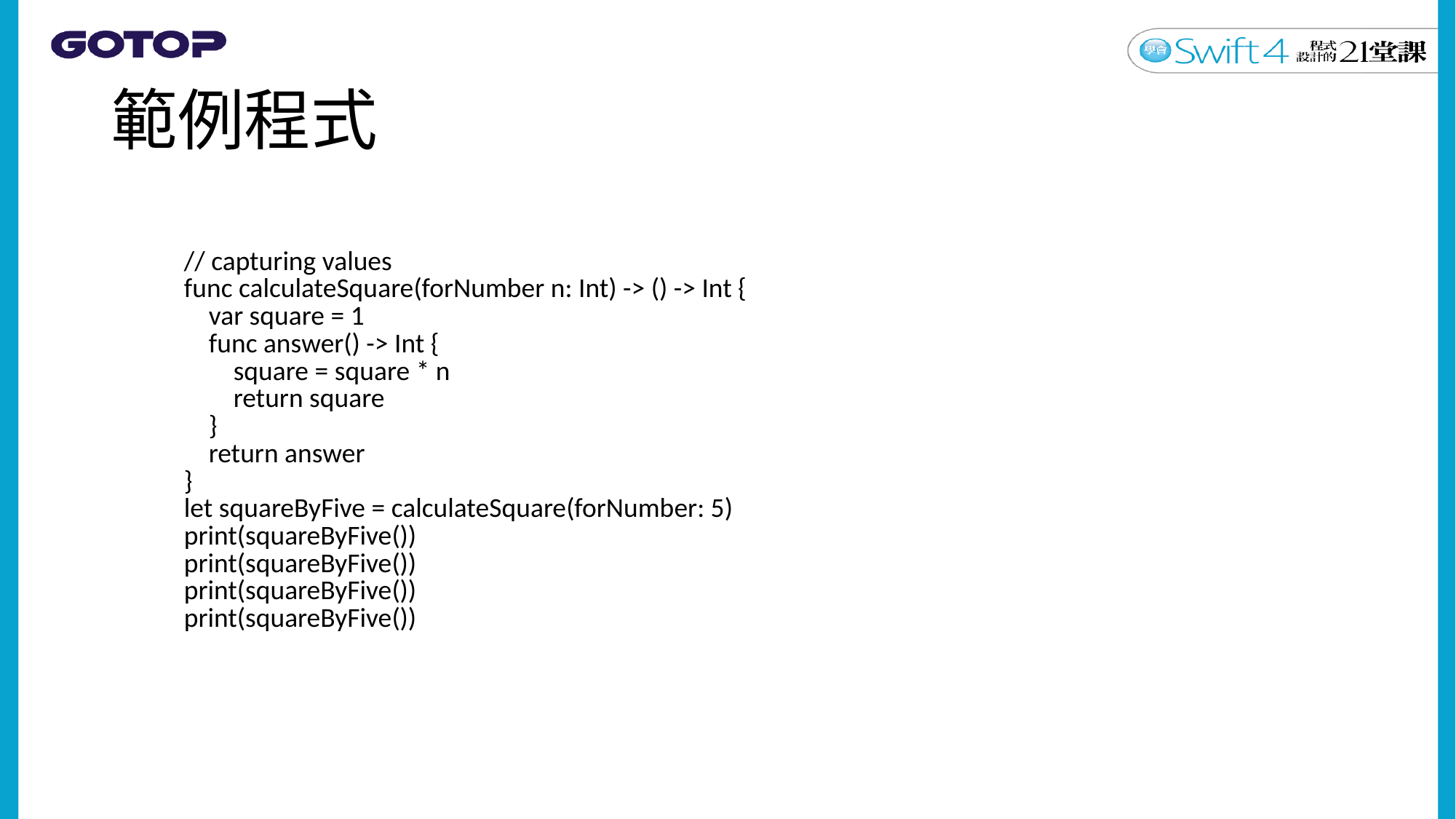

# 範例程式
| // capturing values func calculateSquare(forNumber n: Int) -> () -> Int { var square = 1 func answer() -> Int { square = square \* n return square } return answer } let squareByFive = calculateSquare(forNumber: 5) print(squareByFive()) print(squareByFive()) print(squareByFive()) print(squareByFive()) |
| --- |